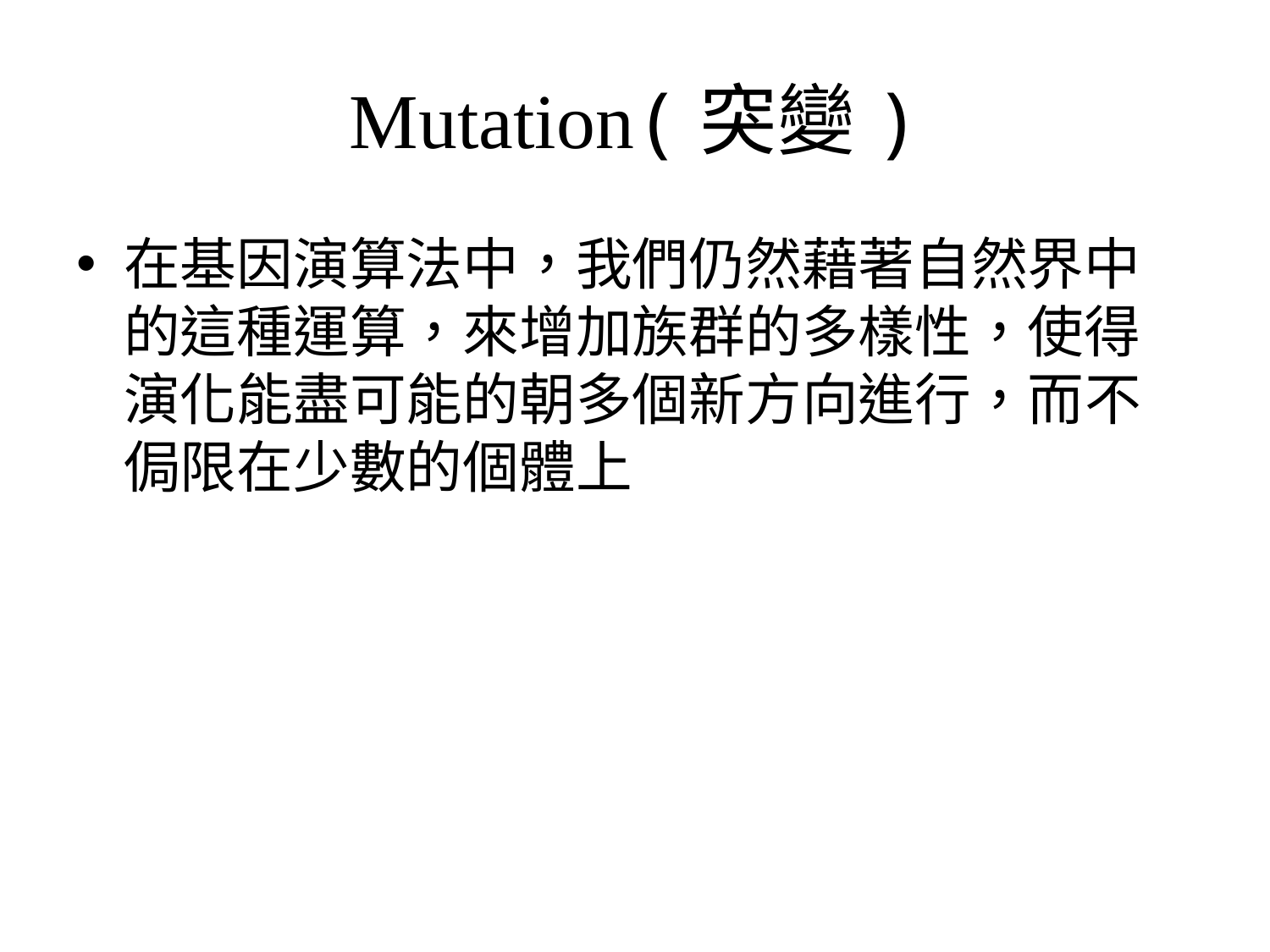

# Mutation(突變)
在基因演算法中，我們仍然藉著自然界中的這種運算，來增加族群的多樣性，使得演化能盡可能的朝多個新方向進行，而不侷限在少數的個體上